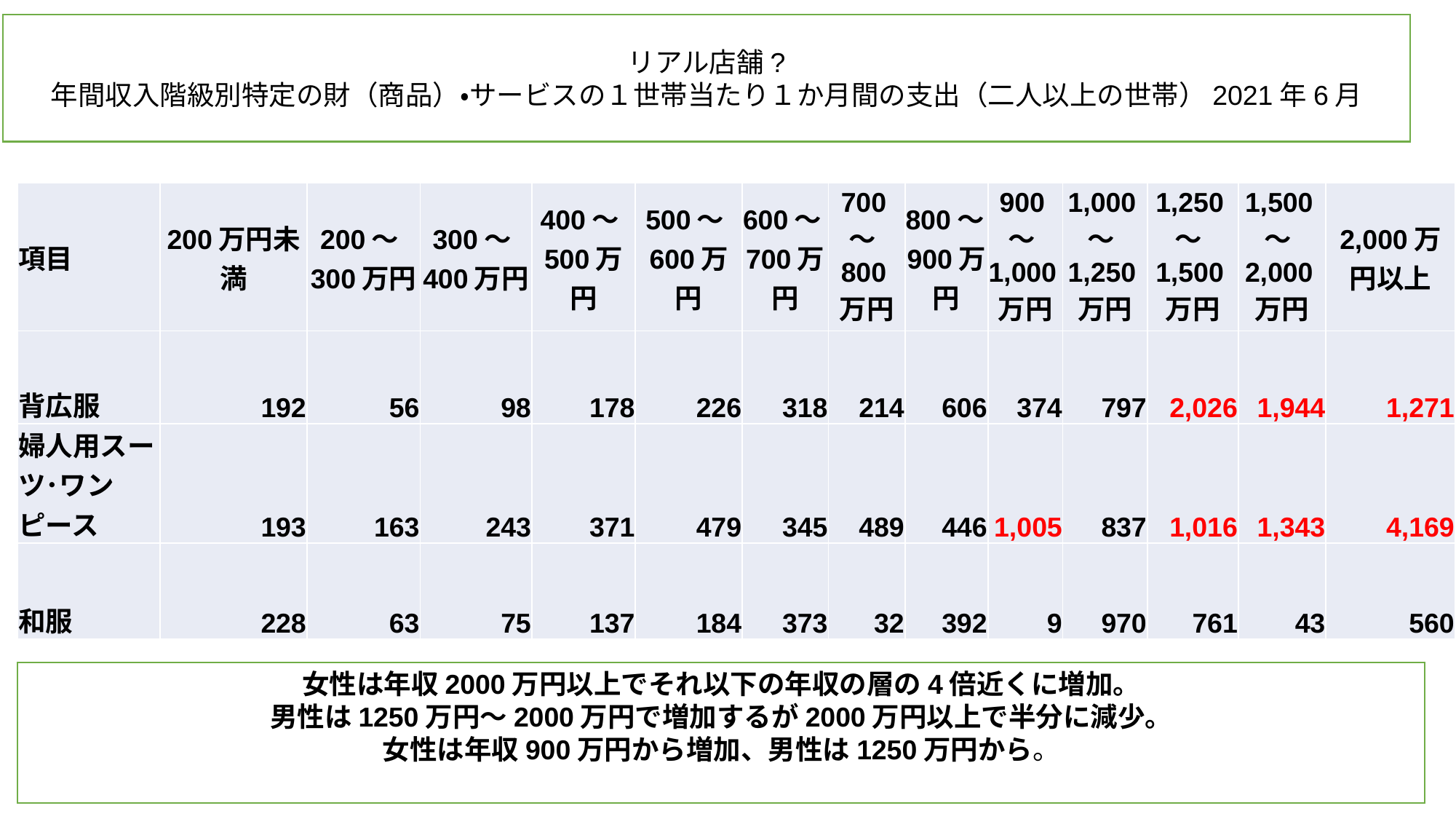

リアル店舗?
年間収入階級別特定の財（商品）・サービスの１世帯当たり１か月間の支出（二人以上の世帯）2021年6月
| 項目 | 200万円未満 | 200～300万円 | 300～400万円 | 400～500万円 | 500～600万円 | 600～700万円 | 700～800万円 | 800～900万円 | 900～1,000万円 | 1,000～1,250万円 | 1,250～1,500万円 | 1,500～2,000万円 | 2,000万円以上 |
| --- | --- | --- | --- | --- | --- | --- | --- | --- | --- | --- | --- | --- | --- |
| 背広服 | 192 | 56 | 98 | 178 | 226 | 318 | 214 | 606 | 374 | 797 | 2,026 | 1,944 | 1,271 |
| 婦人用スーツ･ワンピース | 193 | 163 | 243 | 371 | 479 | 345 | 489 | 446 | 1,005 | 837 | 1,016 | 1,343 | 4,169 |
| 和服 | 228 | 63 | 75 | 137 | 184 | 373 | 32 | 392 | 9 | 970 | 761 | 43 | 560 |
女性は年収2000万円以上でそれ以下の年収の層の4倍近くに増加。
男性は1250万円～2000万円で増加するが2000万円以上で半分に減少。
女性は年収900万円から増加、男性は1250万円から。